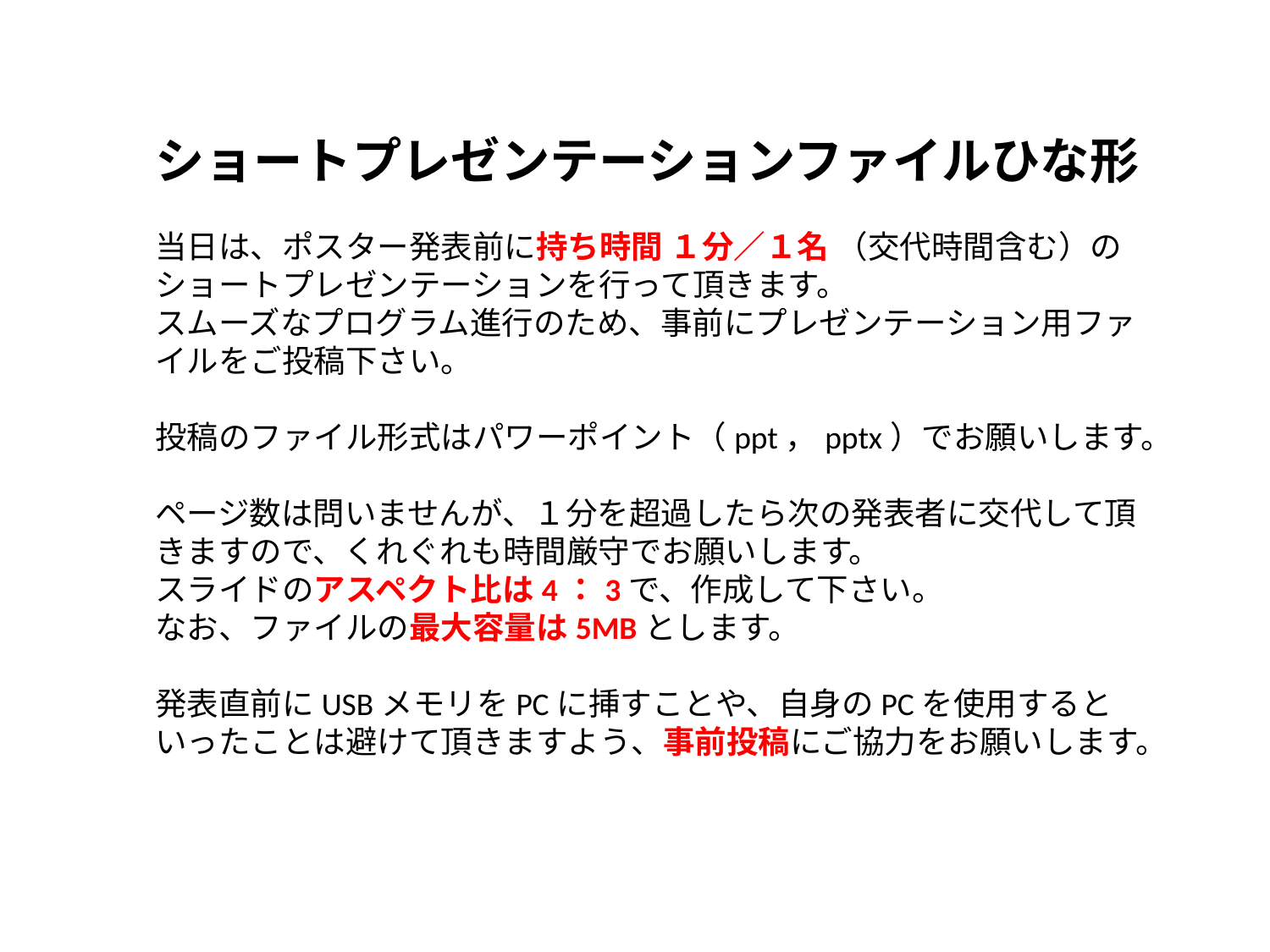

ショートプレゼンテーションファイルひな形

当日は、ポスター発表前に持ち時間 １分／１名 （交代時間含む）のショートプレゼンテーションを行って頂きます。
スムーズなプログラム進行のため、事前にプレゼンテーション用ファイルをご投稿下さい。
投稿のファイル形式はパワーポイント（ppt，pptx）でお願いします。
ページ数は問いませんが、１分を超過したら次の発表者に交代して頂きますので、くれぐれも時間厳守でお願いします。
スライドのアスペクト比は4：3で、作成して下さい。
なお、ファイルの最大容量は5MBとします。
発表直前にUSBメモリをPCに挿すことや、自身のPCを使用するといったことは避けて頂きますよう、事前投稿にご協力をお願いします。